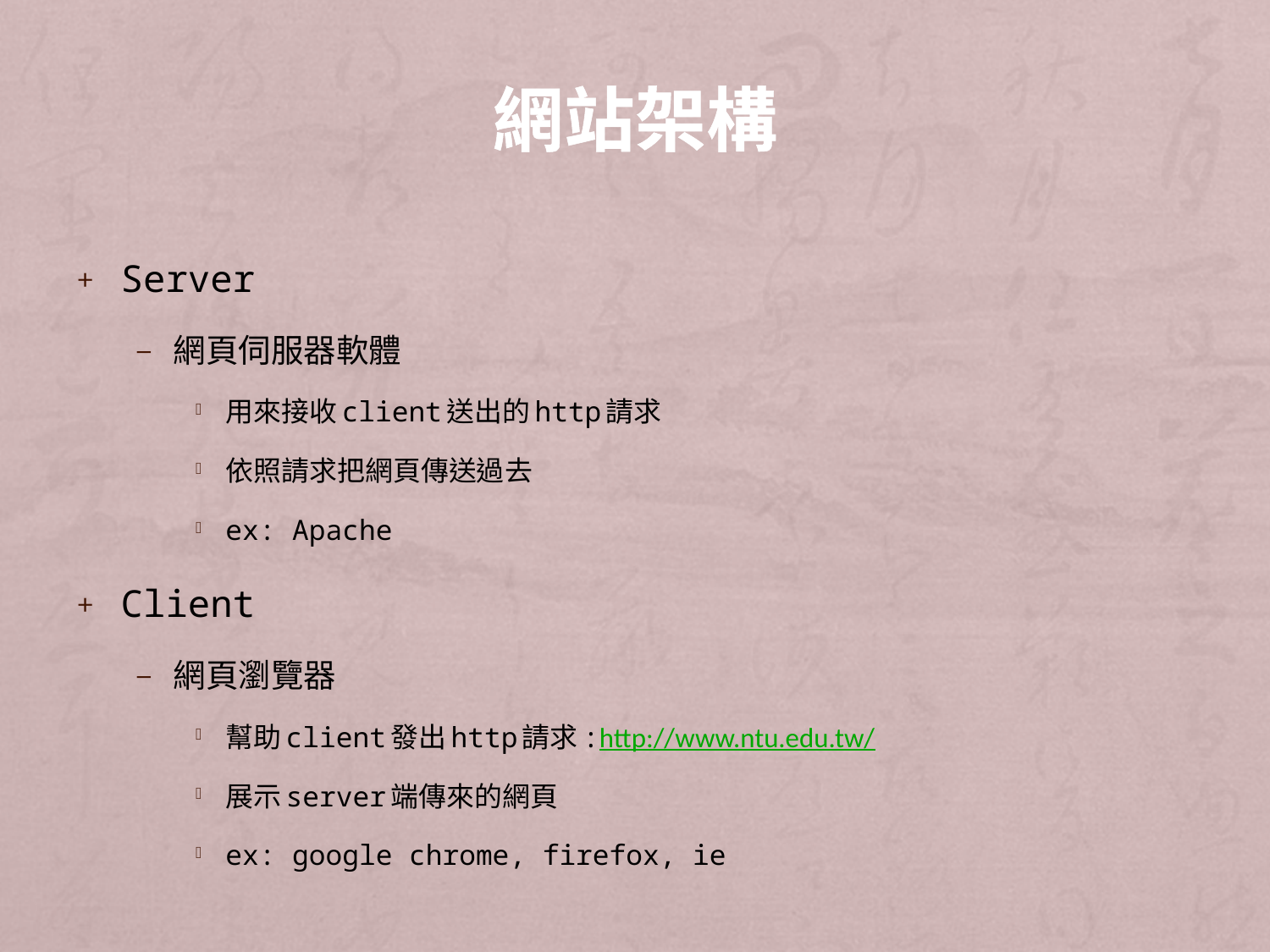

# 網站架構
Server
網頁伺服器軟體
用來接收client送出的http請求
依照請求把網頁傳送過去
ex: Apache
Client
網頁瀏覽器
幫助client發出http請求:http://www.ntu.edu.tw/
展示server端傳來的網頁
ex: google chrome, firefox, ie